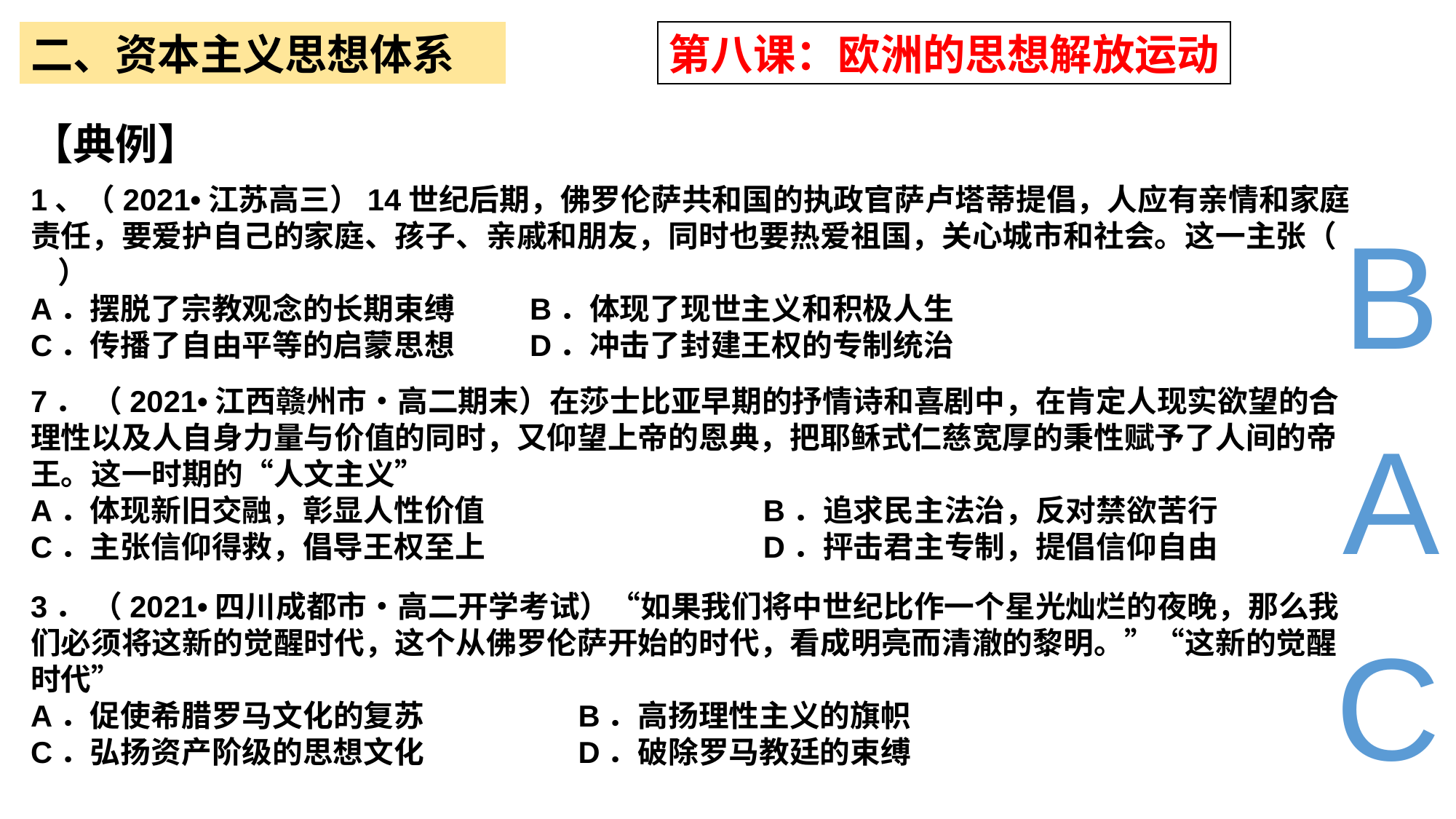

二、资本主义思想体系
欧洲的思想解放运动
第八课：欧洲的思想解放运动
【典例】
1、（2021•江苏高三）14世纪后期，佛罗伦萨共和国的执政官萨卢塔蒂提倡，人应有亲情和家庭责任，要爱护自己的家庭、孩子、亲戚和朋友，同时也要热爱祖国，关心城市和社会。这一主张（        ）
A．摆脱了宗教观念的长期束缚	        B．体现了现世主义和积极人生
C．传播了自由平等的启蒙思想	        D．冲击了封建王权的专制统治
B
7． （2021•江西赣州市•高二期末）在莎士比亚早期的抒情诗和喜剧中，在肯定人现实欲望的合理性以及人自身力量与价值的同时，又仰望上帝的恩典，把耶稣式仁慈宽厚的秉性赋予了人间的帝王。这一时期的“人文主义”
A．体现新旧交融，彰显人性价值	                          B．追求民主法治，反对禁欲苦行
C．主张信仰得救，倡导王权至上	                          D．抨击君主专制，提倡信仰自由
A
3． （2021•四川成都市•高二开学考试）“如果我们将中世纪比作一个星光灿烂的夜晚，那么我们必须将这新的觉醒时代，这个从佛罗伦萨开始的时代，看成明亮而清澈的黎明。”“这新的觉醒时代”
A．促使希腊罗马文化的复苏	               B．高扬理性主义的旗帜
C．弘扬资产阶级的思想文化	               D．破除罗马教廷的束缚
C